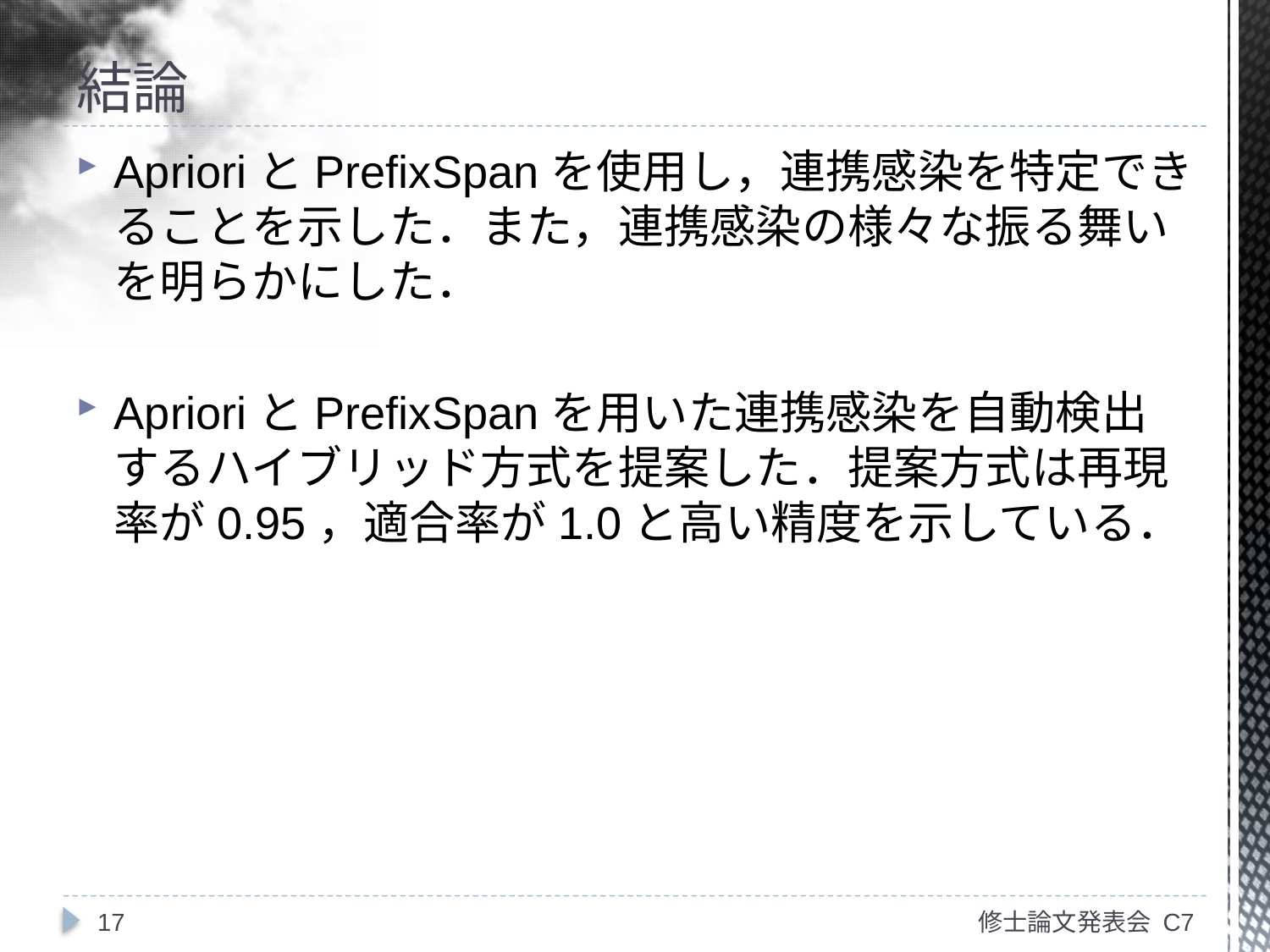

# 結論
AprioriとPrefixSpanを使用し，連携感染を特定できることを示した．また，連携感染の様々な振る舞いを明らかにした．

AprioriとPrefixSpanを用いた連携感染を自動検出するハイブリッド方式を提案した．提案方式は再現率が0.95，適合率が1.0と高い精度を示している．

17
修士論文発表会 C7